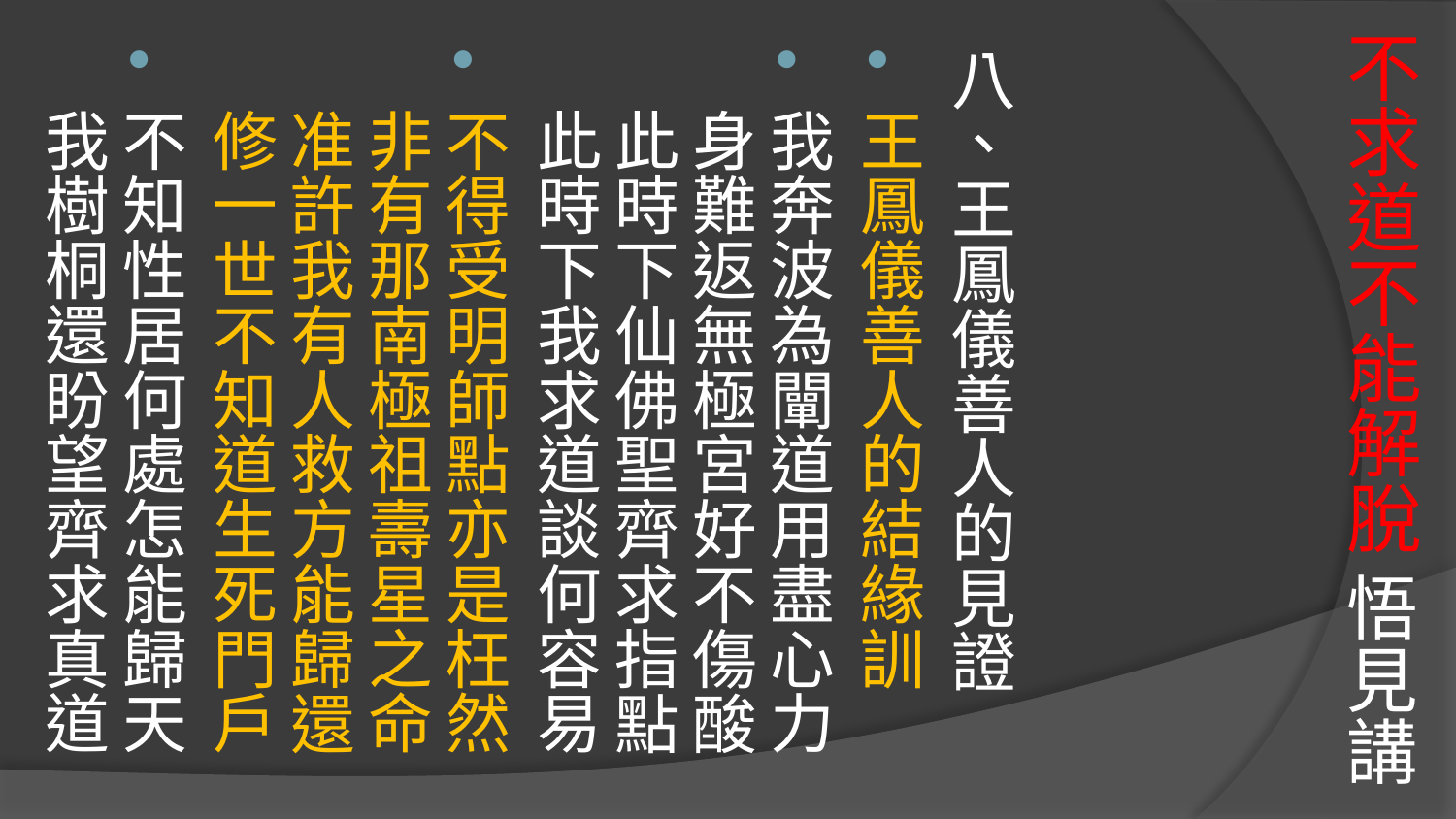

# 不求道不能解脫 悟見講
八、王鳳儀善人的見證
王鳳儀善人的結緣訓
我奔波為闡道用盡心力
身難返無極宮好不傷酸
此時下仙佛聖齊求指點
此時下我求道談何容易
不得受明師點亦是枉然
非有那南極祖壽星之命
准許我有人救方能歸還
修一世不知道生死門戶
不知性居何處怎能歸天
我樹桐還盼望齊求真道